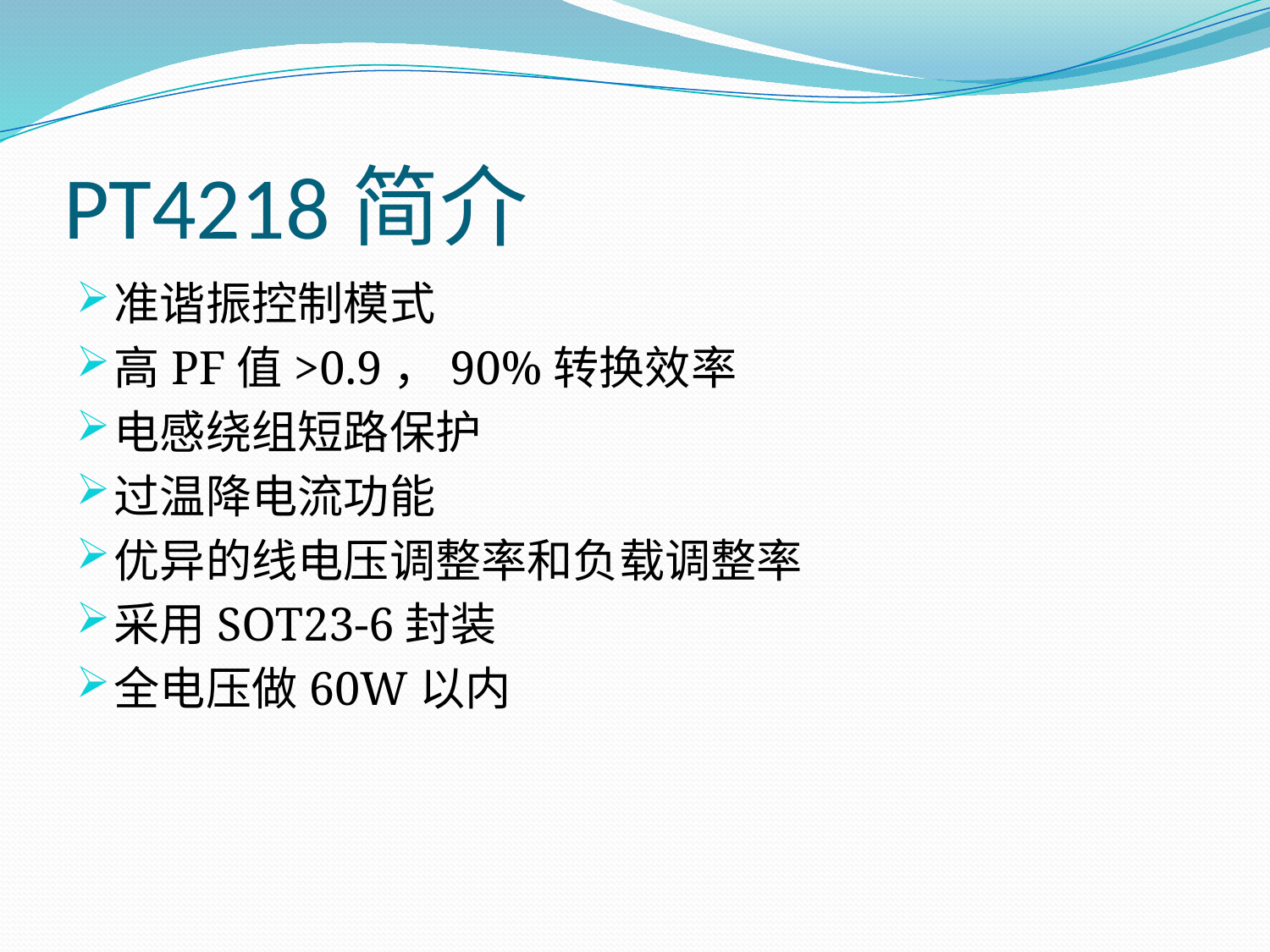

# PT4218简介
准谐振控制模式
高PF值>0.9，90%转换效率
电感绕组短路保护
过温降电流功能
优异的线电压调整率和负载调整率
采用SOT23-6封装
全电压做60W以内